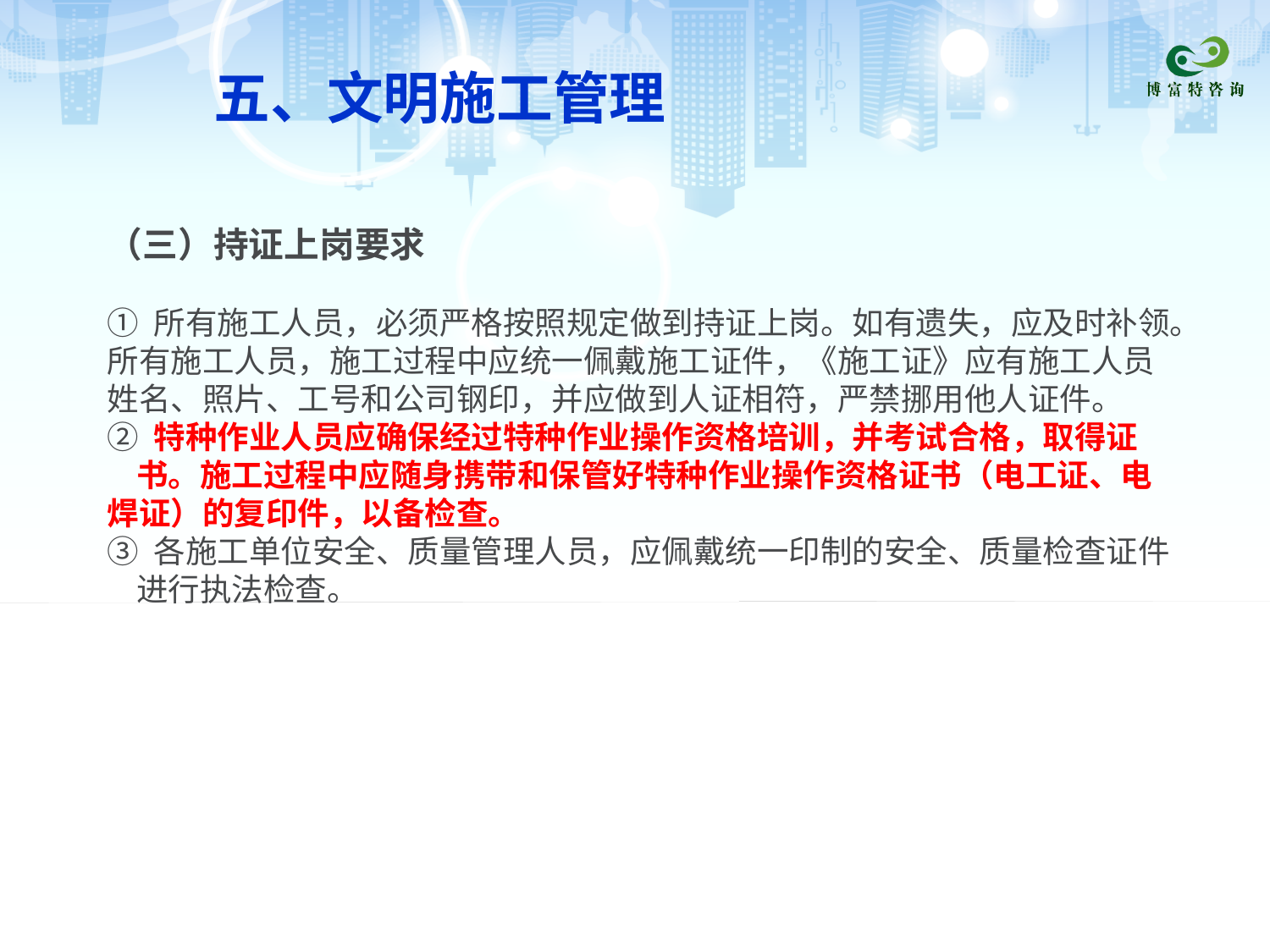

五、文明施工管理
（三）持证上岗要求

① 所有施工人员，必须严格按照规定做到持证上岗。如有遗失，应及时补领。所有施工人员，施工过程中应统一佩戴施工证件，《施工证》应有施工人员姓名、照片、工号和公司钢印，并应做到人证相符，严禁挪用他人证件。
② 特种作业人员应确保经过特种作业操作资格培训，并考试合格，取得证
   书。施工过程中应随身携带和保管好特种作业操作资格证书（电工证、电焊证）的复印件，以备检查。
③ 各施工单位安全、质量管理人员，应佩戴统一印制的安全、质量检查证件
   进行执法检查。